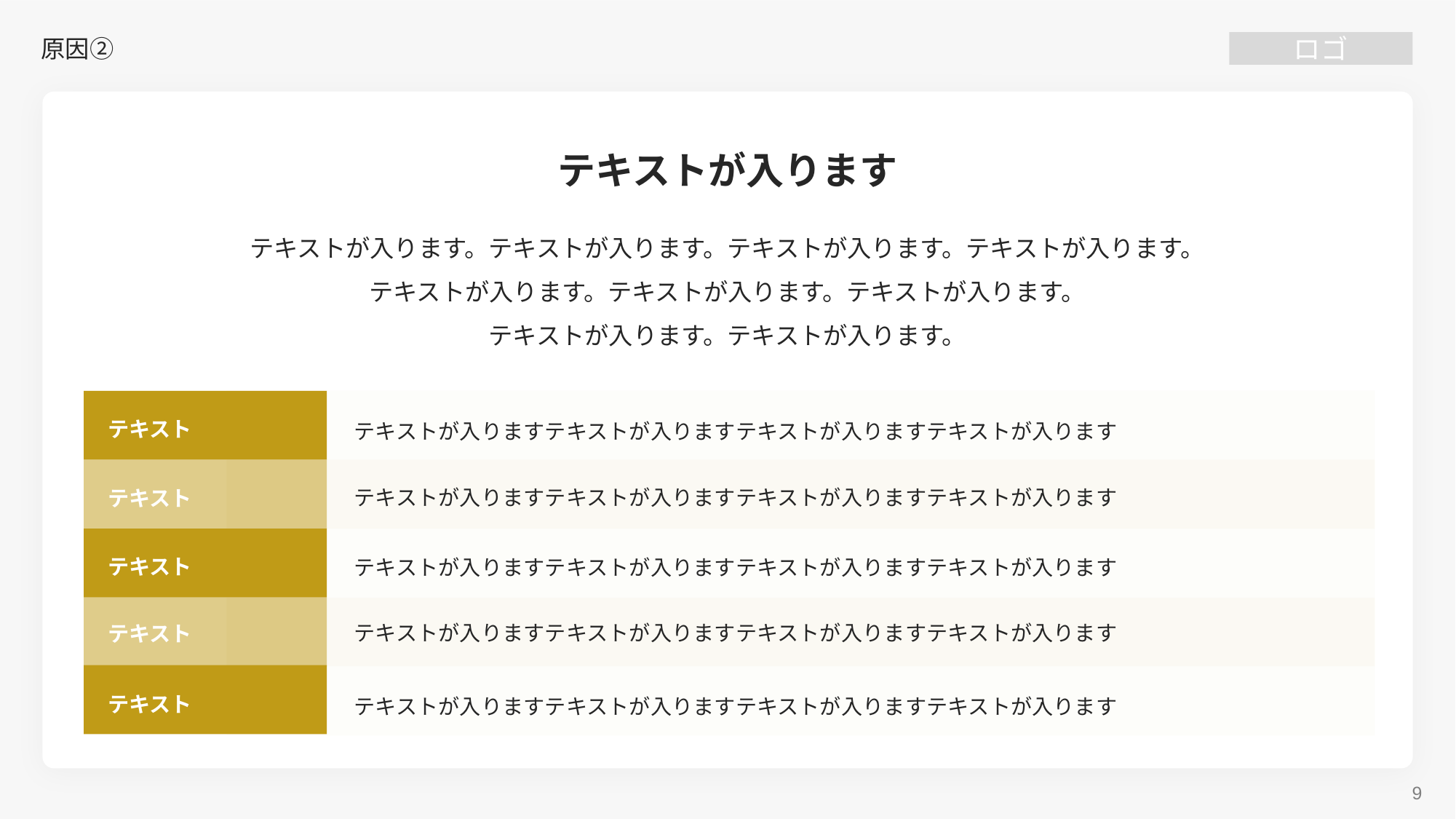

# 原因②
テキストが入ります
テキストが入ります。テキストが入ります。テキストが入ります。テキストが入ります。
テキストが入ります。テキストが入ります。テキストが入ります。
テキストが入ります。テキストが入ります。

テキスト
テキストが入りますテキストが入りますテキストが入りますテキストが入ります

テキストが入りますテキストが入りますテキストが入りますテキストが入ります
テキスト

テキスト
テキストが入りますテキストが入りますテキストが入りますテキストが入ります

テキストが入りますテキストが入りますテキストが入りますテキストが入ります
テキスト

テキスト
テキストが入りますテキストが入りますテキストが入りますテキストが入ります